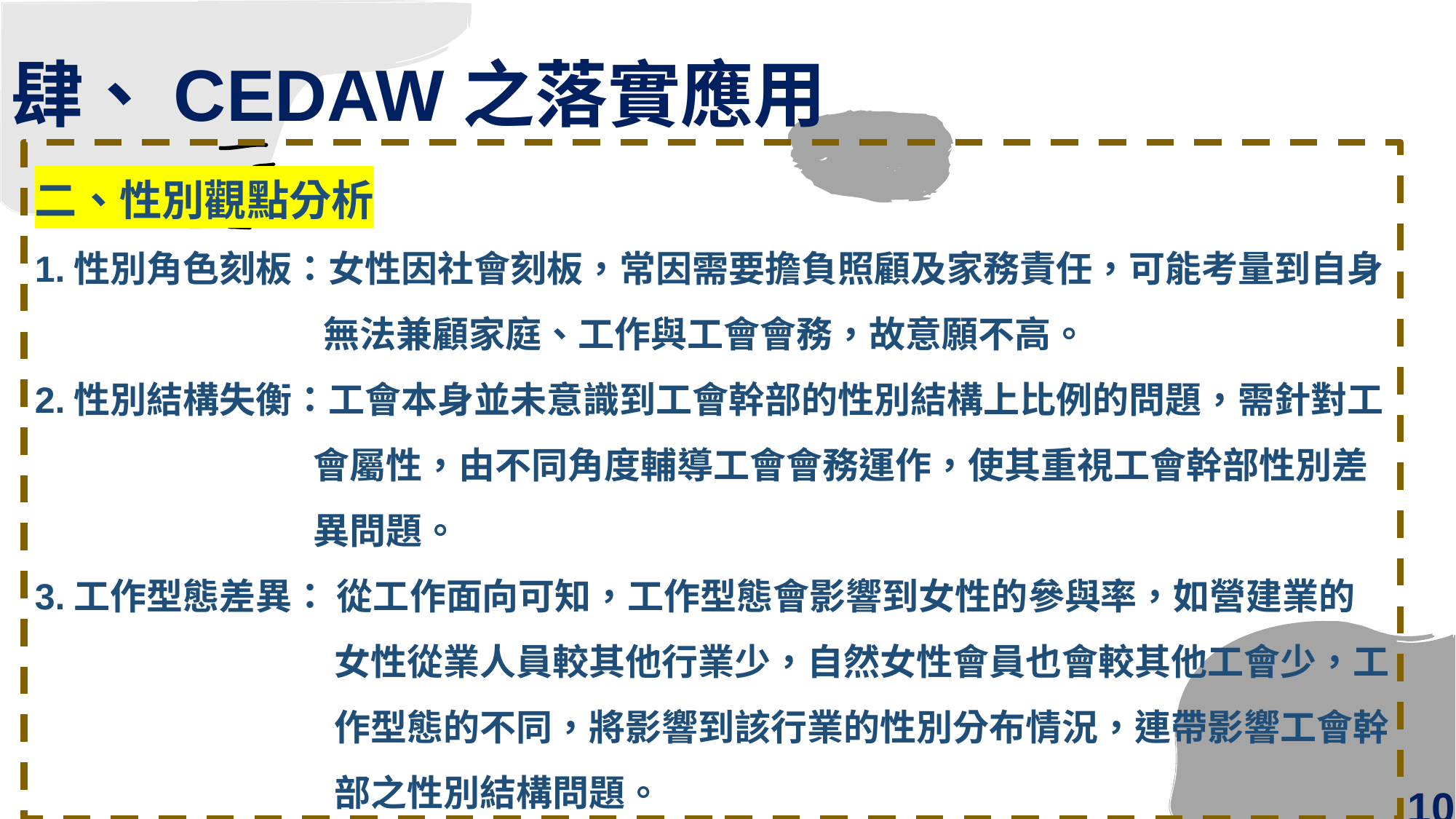

肆、CEDAW之落實應用
二、性別觀點分析
1.性別角色刻板：女性因社會刻板，常因需要擔負照顧及家務責任，可能考量到自身無法兼顧家庭、工作與工會會務，故意願不高。
2.性別結構失衡：工會本身並未意識到工會幹部的性別結構上比例的問題，需針對工會屬性，由不同角度輔導工會會務運作，使其重視工會幹部性別差異問題。
3.工作型態差異： 從工作面向可知，工作型態會影響到女性的參與率，如營建業的女性從業人員較其他行業少，自然女性會員也會較其他工會少，工作型態的不同，將影響到該行業的性別分布情況，連帶影響工會幹部之性別結構問題。
10